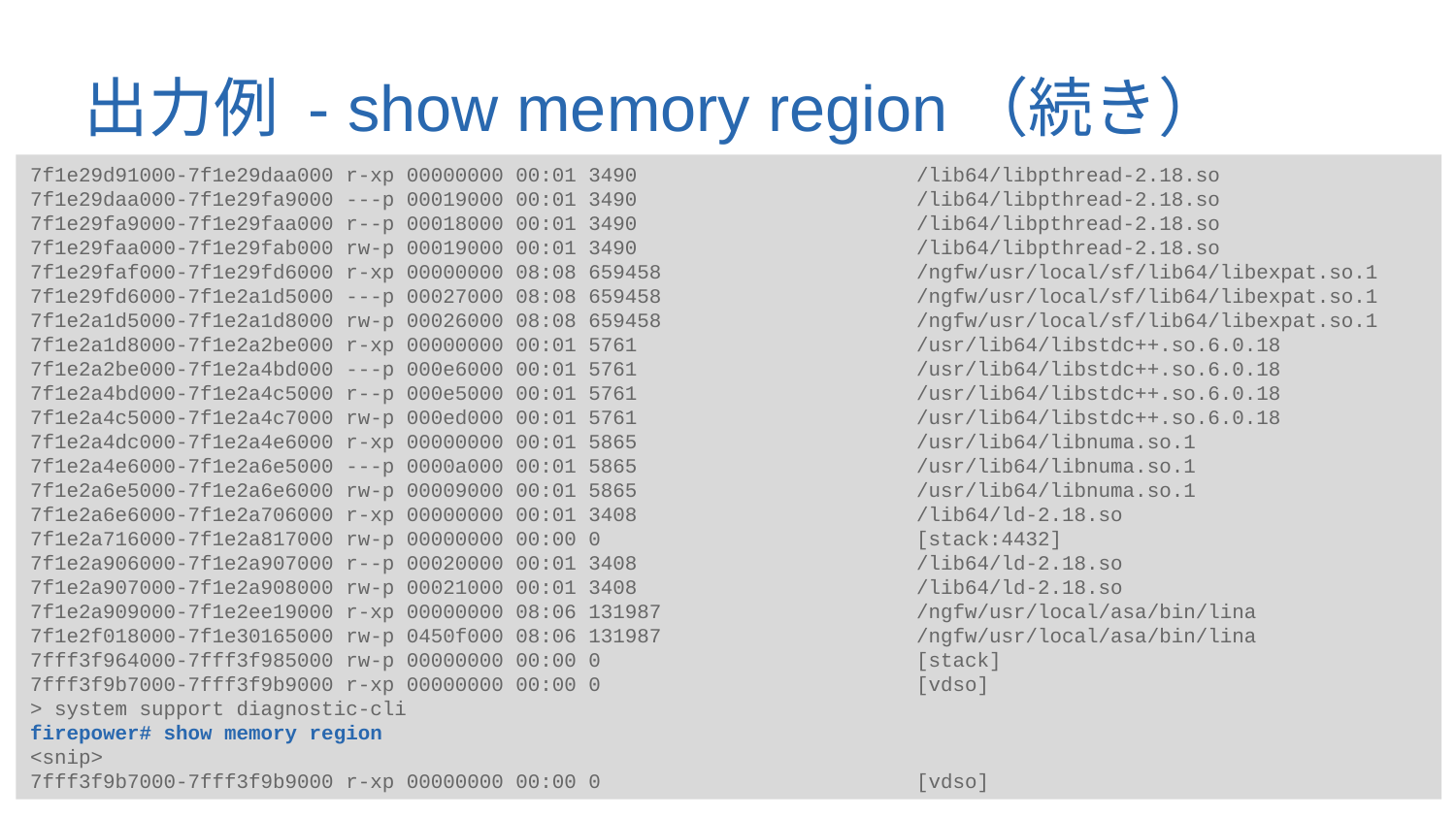

# 出力例 - show memory region（続き）
7f1e29d91000-7f1e29daa000 r-xp 00000000 00:01 3490                       /lib64/libpthread-2.18.so
7f1e29daa000-7f1e29fa9000 ---p 00019000 00:01 3490                       /lib64/libpthread-2.18.so
7f1e29fa9000-7f1e29faa000 r--p 00018000 00:01 3490                       /lib64/libpthread-2.18.so
7f1e29faa000-7f1e29fab000 rw-p 00019000 00:01 3490                       /lib64/libpthread-2.18.so
7f1e29faf000-7f1e29fd6000 r-xp 00000000 08:08 659458                     /ngfw/usr/local/sf/lib64/libexpat.so.1
7f1e29fd6000-7f1e2a1d5000 ---p 00027000 08:08 659458                     /ngfw/usr/local/sf/lib64/libexpat.so.1
7f1e2a1d5000-7f1e2a1d8000 rw-p 00026000 08:08 659458                     /ngfw/usr/local/sf/lib64/libexpat.so.1
7f1e2a1d8000-7f1e2a2be000 r-xp 00000000 00:01 5761                       /usr/lib64/libstdc++.so.6.0.18
7f1e2a2be000-7f1e2a4bd000 ---p 000e6000 00:01 5761                       /usr/lib64/libstdc++.so.6.0.18
7f1e2a4bd000-7f1e2a4c5000 r--p 000e5000 00:01 5761                       /usr/lib64/libstdc++.so.6.0.18
7f1e2a4c5000-7f1e2a4c7000 rw-p 000ed000 00:01 5761                       /usr/lib64/libstdc++.so.6.0.18
7f1e2a4dc000-7f1e2a4e6000 r-xp 00000000 00:01 5865                       /usr/lib64/libnuma.so.1
7f1e2a4e6000-7f1e2a6e5000 ---p 0000a000 00:01 5865                       /usr/lib64/libnuma.so.1
7f1e2a6e5000-7f1e2a6e6000 rw-p 00009000 00:01 5865                       /usr/lib64/libnuma.so.1
7f1e2a6e6000-7f1e2a706000 r-xp 00000000 00:01 3408                       /lib64/ld-2.18.so
7f1e2a716000-7f1e2a817000 rw-p 00000000 00:00 0                          [stack:4432]
7f1e2a906000-7f1e2a907000 r--p 00020000 00:01 3408                       /lib64/ld-2.18.so
7f1e2a907000-7f1e2a908000 rw-p 00021000 00:01 3408                       /lib64/ld-2.18.so
7f1e2a909000-7f1e2ee19000 r-xp 00000000 08:06 131987                     /ngfw/usr/local/asa/bin/lina
7f1e2f018000-7f1e30165000 rw-p 0450f000 08:06 131987                     /ngfw/usr/local/asa/bin/lina
7fff3f964000-7fff3f985000 rw-p 00000000 00:00 0                          [stack]
7fff3f9b7000-7fff3f9b9000 r-xp 00000000 00:00 0                          [vdso]
> system support diagnostic-cli
firepower# show memory region
<snip>
7fff3f9b7000-7fff3f9b9000 r-xp 00000000 00:00 0                          [vdso]